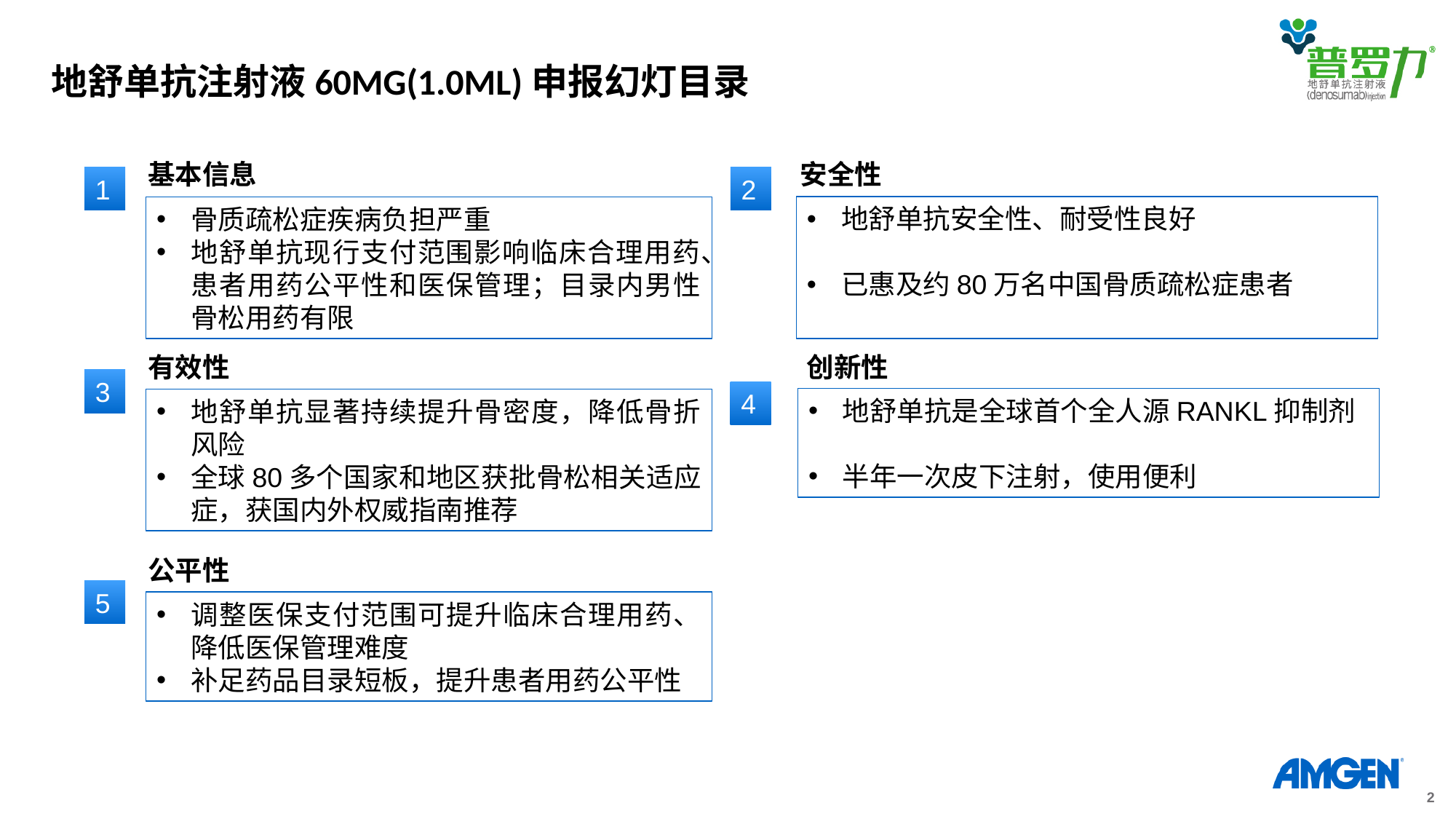

# 地舒单抗注射液60mg(1.0ml)申报幻灯目录
安全性
基本信息
1
2
地舒单抗安全性、耐受性良好

已惠及约80万名中国骨质疏松症患者

骨质疏松症疾病负担严重
地舒单抗现行支付范围影响临床合理用药、患者用药公平性和医保管理；目录内男性骨松用药有限
有效性
创新性
3
4
地舒单抗是全球首个全人源RANKL抑制剂

半年一次皮下注射，使用便利
地舒单抗显著持续提升骨密度，降低骨折风险
全球80多个国家和地区获批骨松相关适应症，获国内外权威指南推荐
公平性
5
调整医保支付范围可提升临床合理用药、降低医保管理难度
补足药品目录短板，提升患者用药公平性